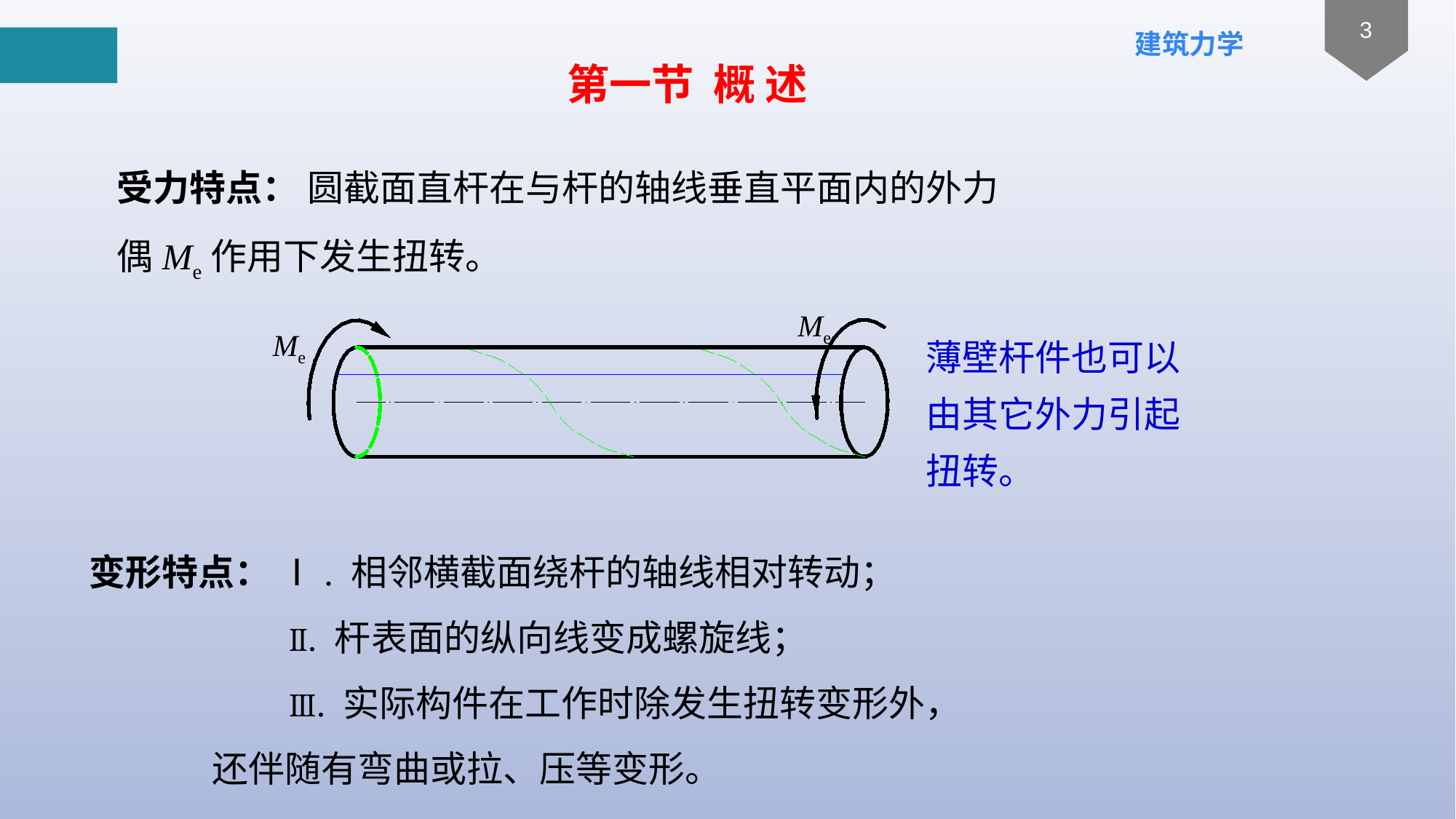

# 第一节  概 述
受力特点： 圆截面直杆在与杆的轴线垂直平面内的外力偶Me作用下发生扭转。
Me

Me

薄壁杆件也可以由其它外力引起扭转。

变形特点： Ⅰ. 相邻横截面绕杆的轴线相对转动；
                      Ⅱ. 杆表面的纵向线变成螺旋线；
                      Ⅲ. 实际构件在工作时除发生扭转变形外，
              还伴随有弯曲或拉、压等变形。